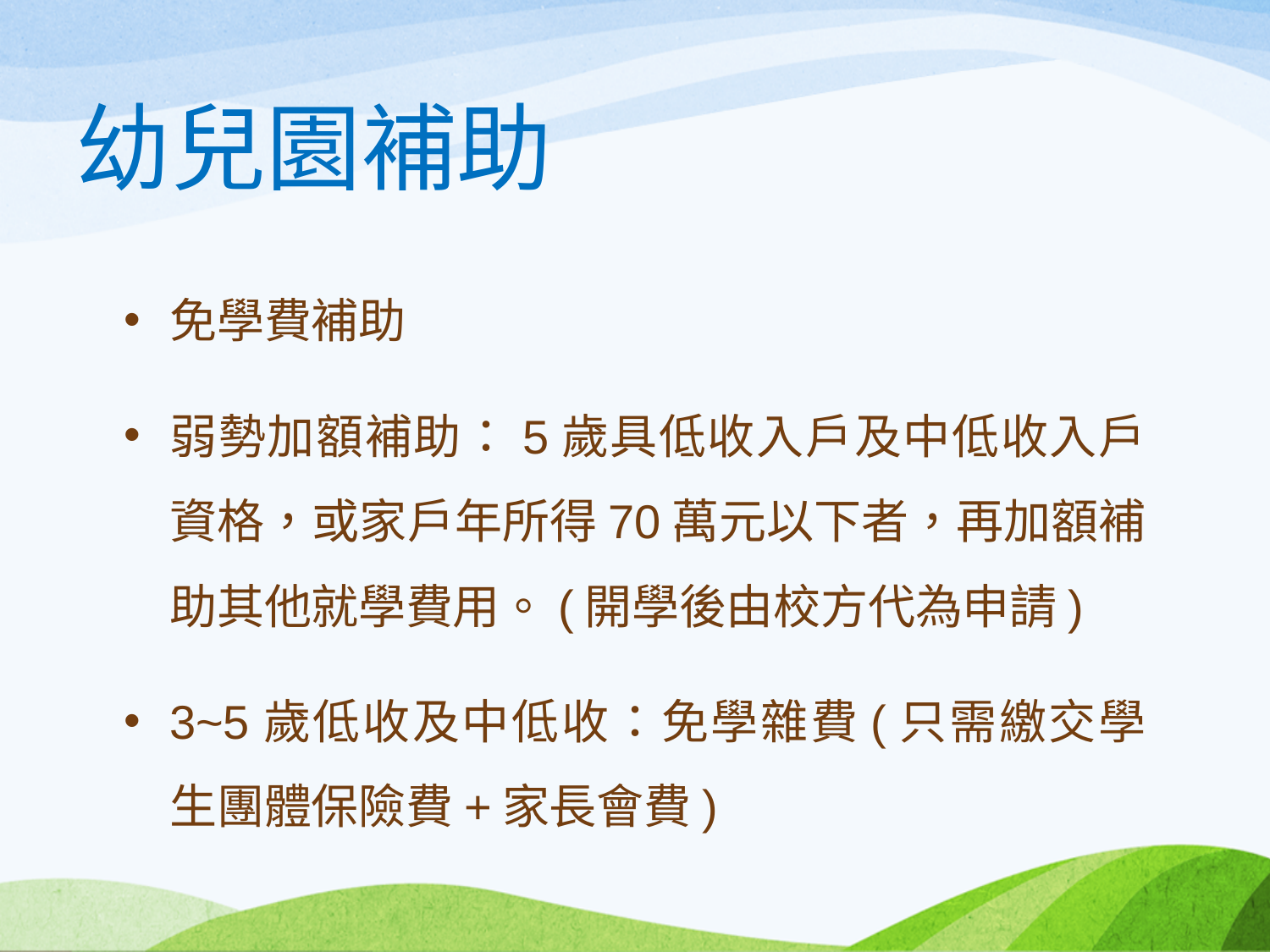

# 幼兒園補助
免學費補助
弱勢加額補助：5歲具低收入戶及中低收入戶資格，或家戶年所得70萬元以下者，再加額補助其他就學費用。(開學後由校方代為申請)
3~5歲低收及中低收：免學雜費(只需繳交學生團體保險費+家長會費)